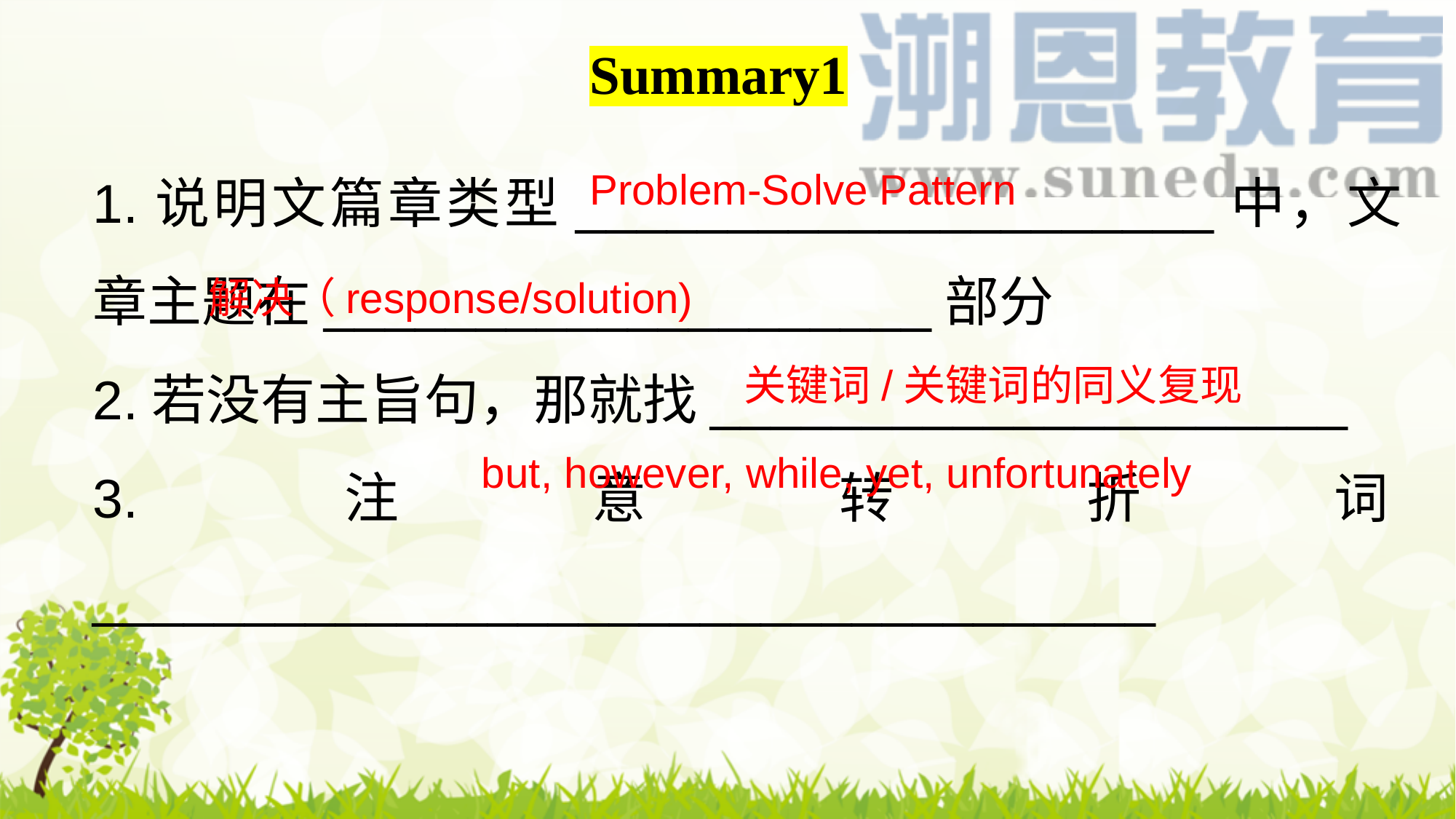

Summary1
1.说明文篇章类型_____________________中，文章主题在____________________部分
2.若没有主旨句，那就找_____________________
3.注意转折词___________________________________

Problem-Solve Pattern
解决（response/solution)
关键词/关键词的同义复现
but, however, while, yet, unfortunately